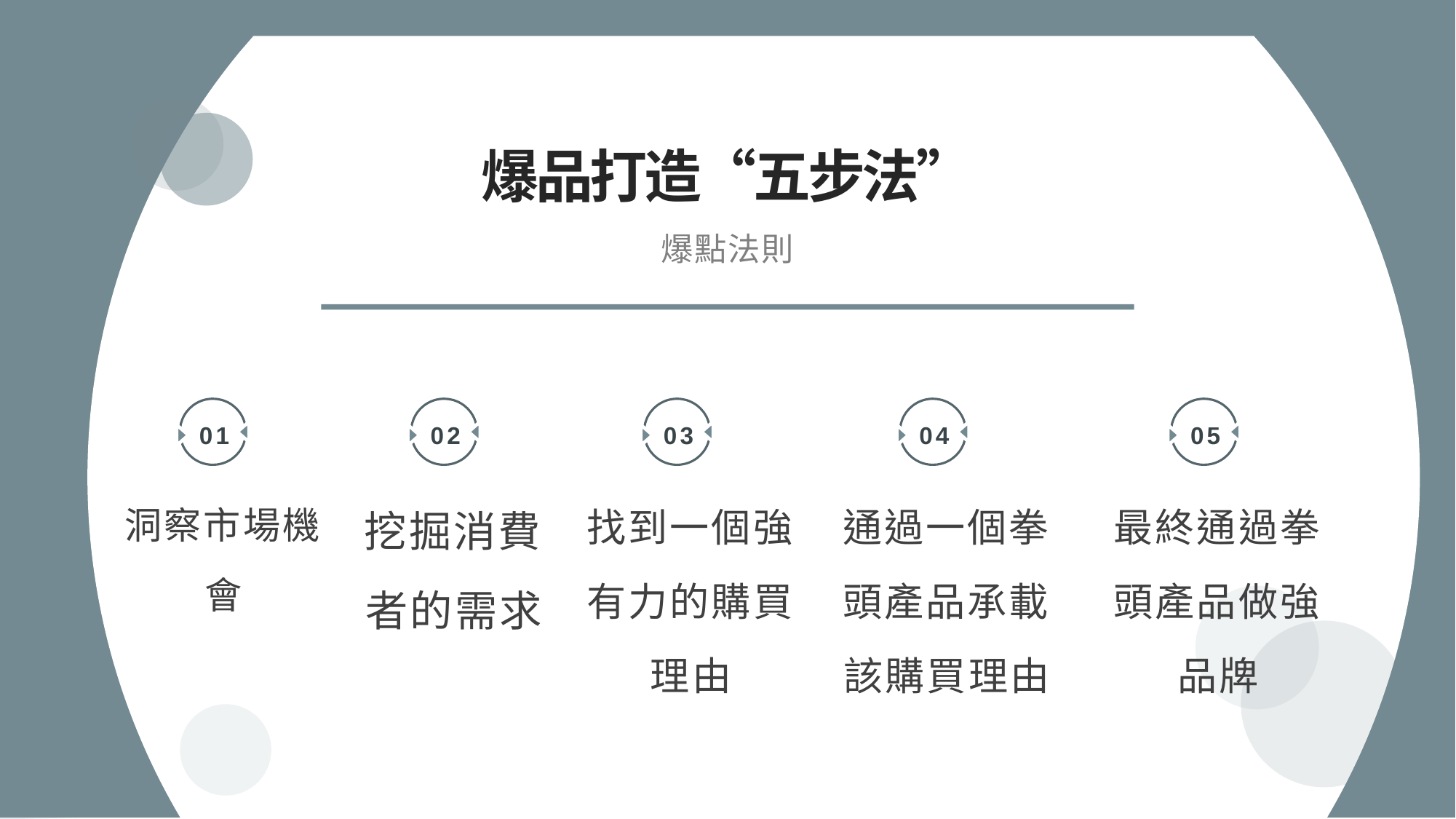

爆品打造“五步法”
爆點法則

01
02
03
04
05

洞察市場機會
挖掘消費者的需求

找到一個強有力的購買理由
通過一個拳頭產品承載該購買理由
最終通過拳頭產品做強品牌